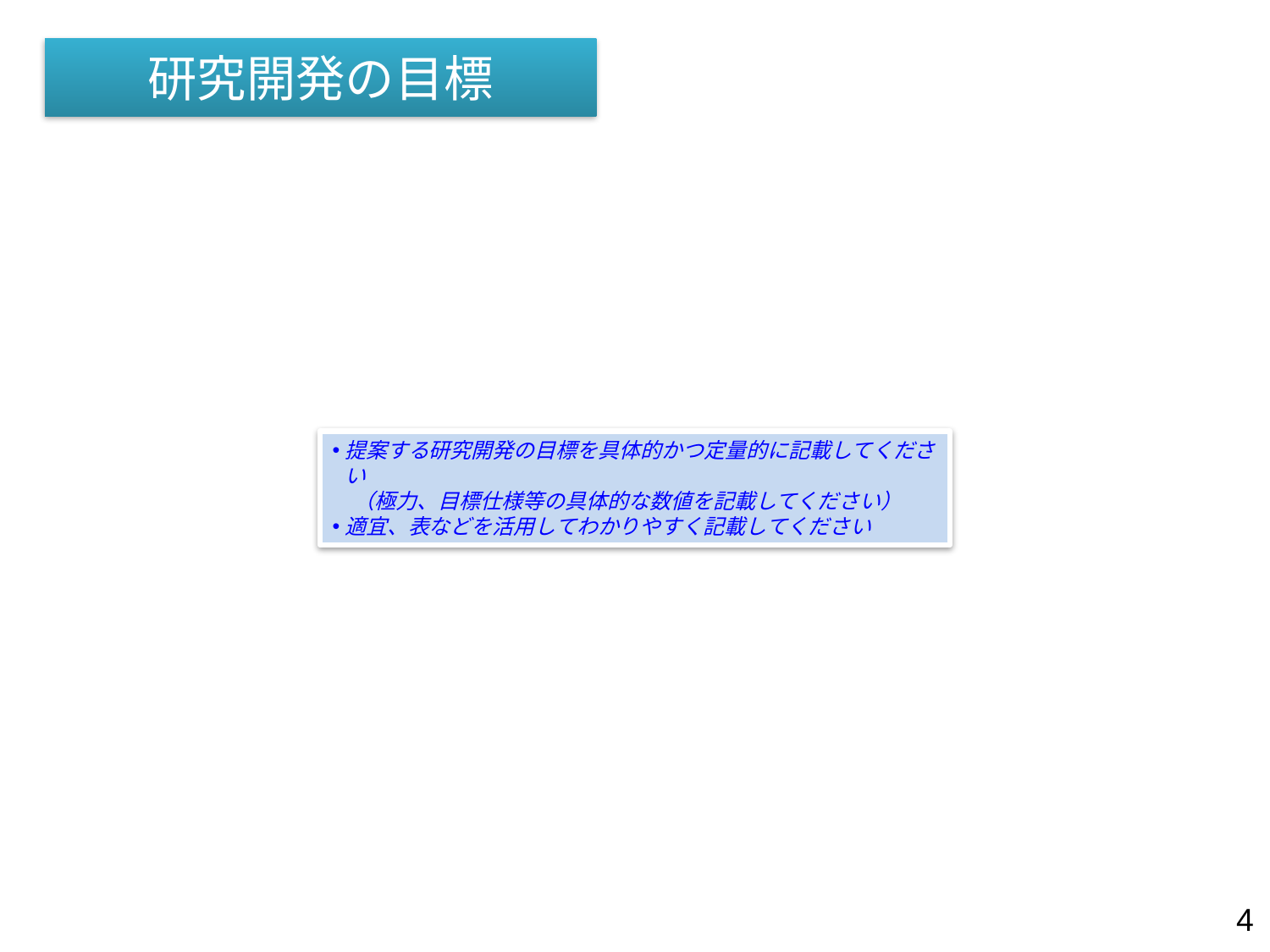

# 研究開発の目標
提案する研究開発の目標を具体的かつ定量的に記載してください
　（極力、目標仕様等の具体的な数値を記載してください）
適宜、表などを活用してわかりやすく記載してください
4